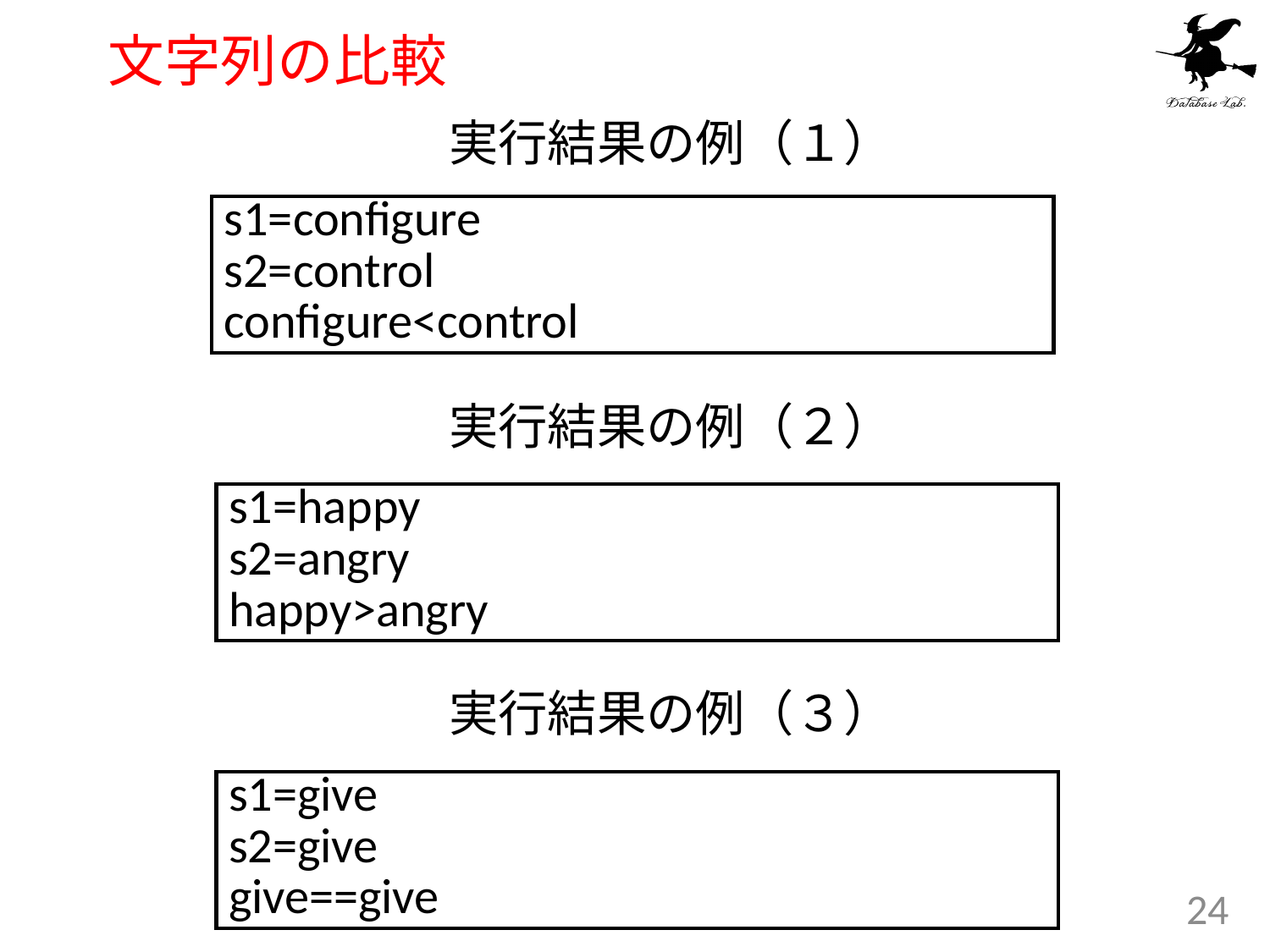

# 文字列の比較
実行結果の例（１）
s1=configure
s2=control
configure<control
実行結果の例（２）
s1=happy
s2=angry
happy>angry
実行結果の例（３）
s1=give
s2=give
give==give
24